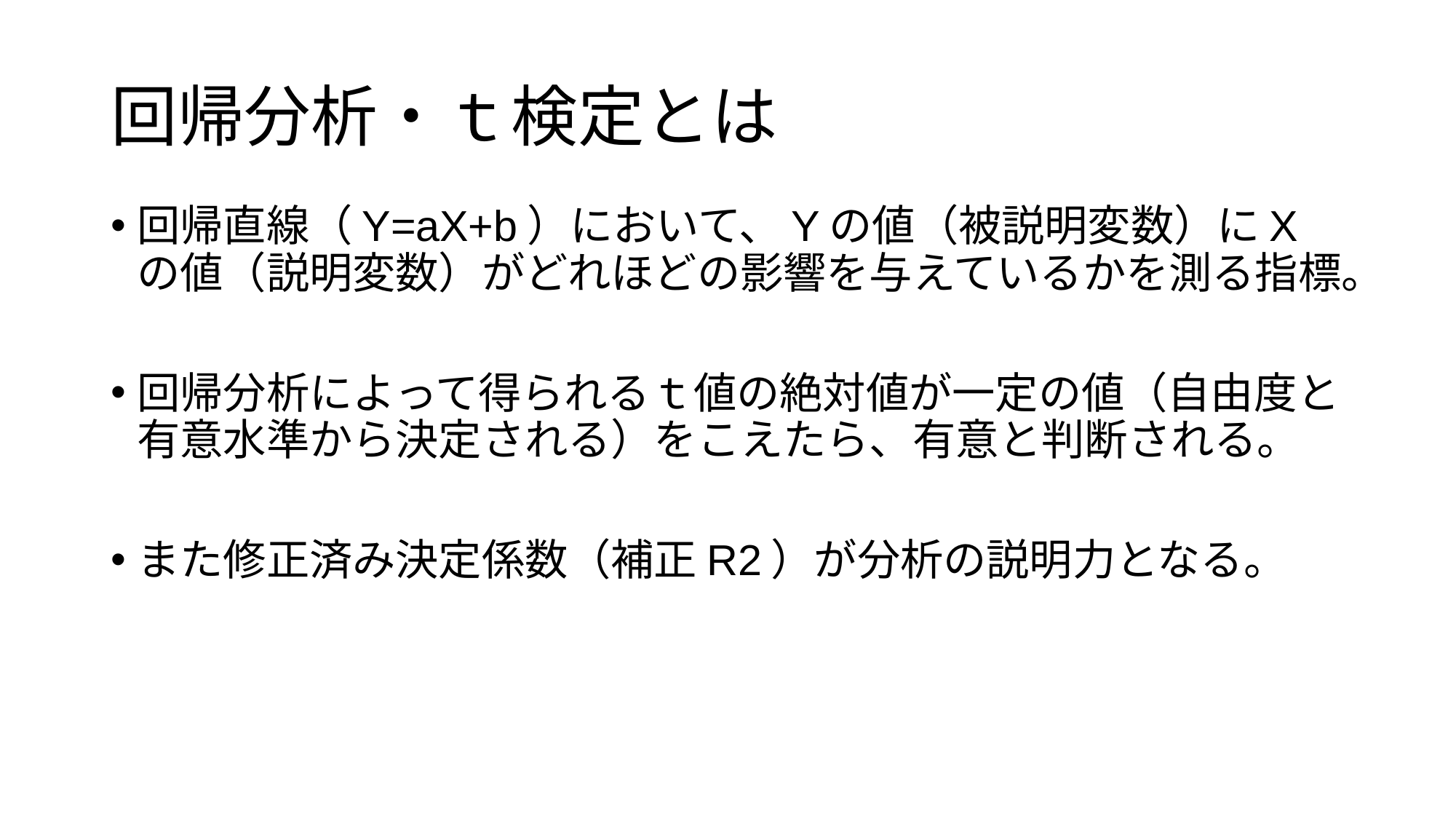

# 回帰分析・ｔ検定とは
回帰直線（Y=aX+b）において、Yの値（被説明変数）にXの値（説明変数）がどれほどの影響を与えているかを測る指標。

回帰分析によって得られるｔ値の絶対値が一定の値（自由度と有意水準から決定される）をこえたら、有意と判断される。

また修正済み決定係数（補正R2）が分析の説明力となる。